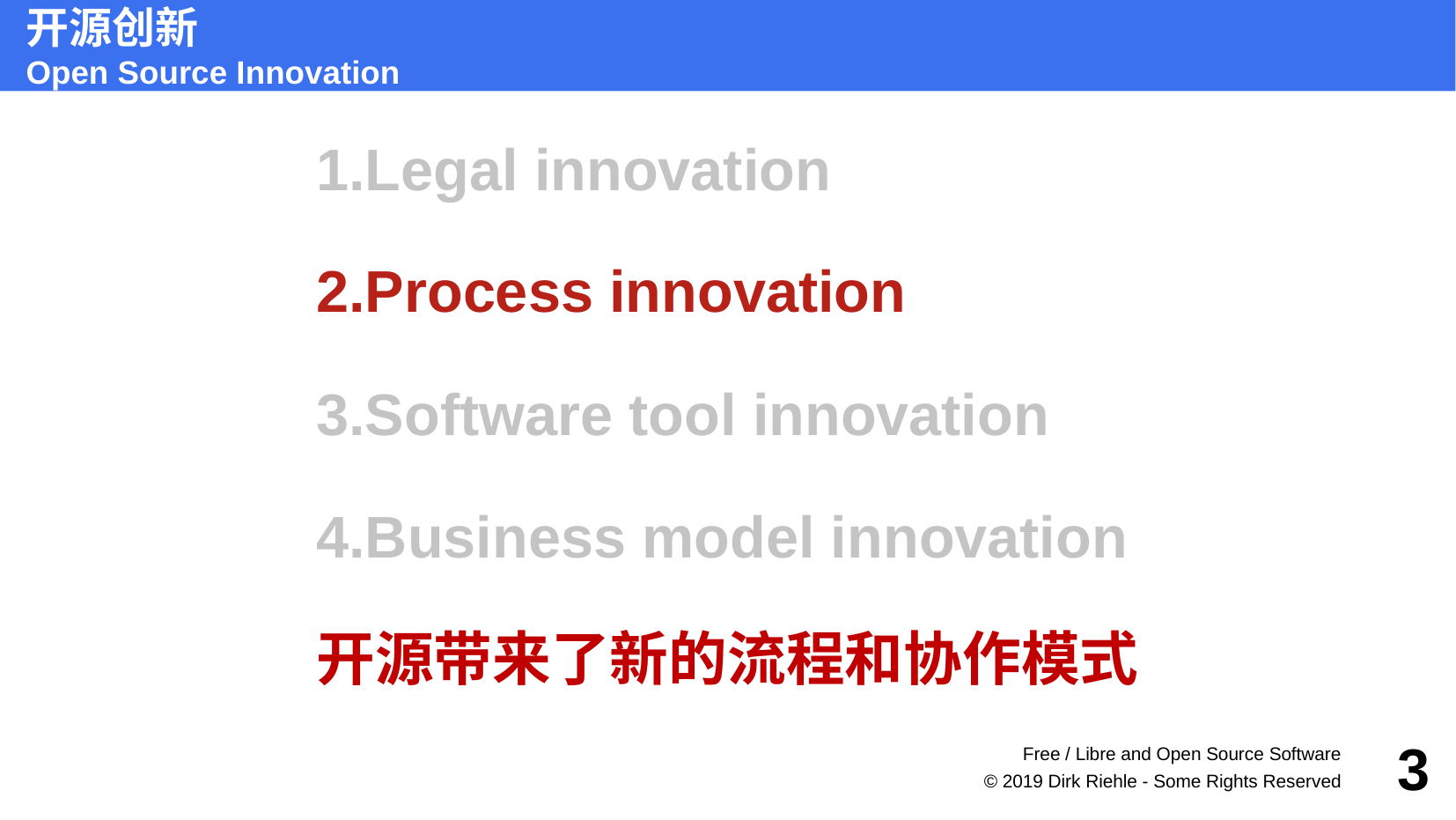

开源创新
Open Source Innovation

Legal innovation
Process innovation
Software tool innovation
Business model innovation
开源带来了新的流程和协作模式

Free / Libre and Open Source Software
3
© 2019 Dirk Riehle - Some Rights Reserved